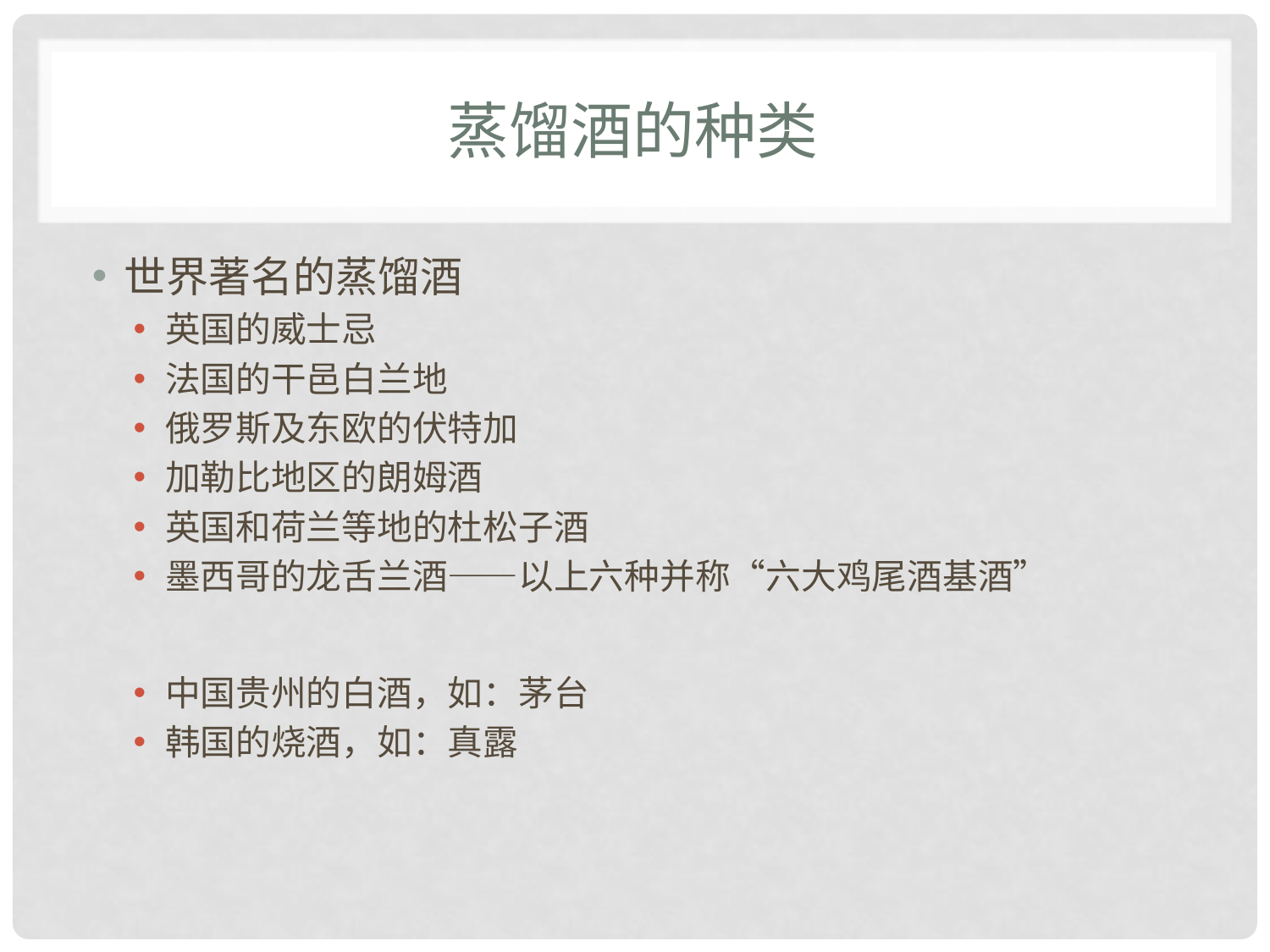

# 蒸馏酒的种类
世界著名的蒸馏酒
英国的威士忌
法国的干邑白兰地
俄罗斯及东欧的伏特加
加勒比地区的朗姆酒
英国和荷兰等地的杜松子酒
墨西哥的龙舌兰酒——以上六种并称“六大鸡尾酒基酒”

中国贵州的白酒，如：茅台
韩国的烧酒，如：真露